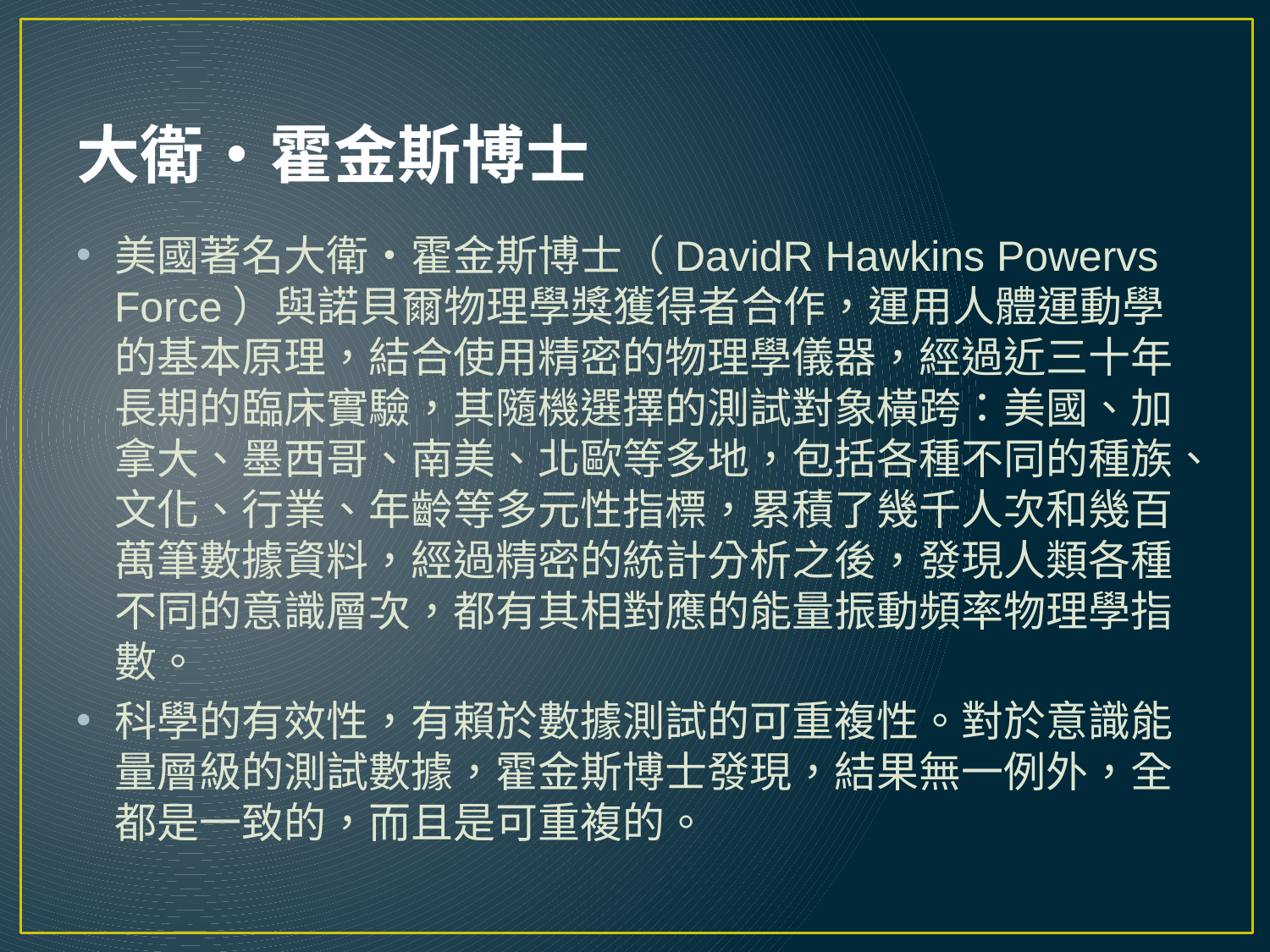

# 大衛•霍金斯博士
美國著名大衛•霍金斯博士（DavidR Hawkins Powervs Force）與諾貝爾物理學獎獲得者合作，運用人體運動學的基本原理，結合使用精密的物理學儀器，經過近三十年長期的臨床實驗，其隨機選擇的測試對象橫跨：美國、加拿大、墨西哥、南美、北歐等多地，包括各種不同的種族、文化、行業、年齡等多元性指標，累積了幾千人次和幾百萬筆數據資料，經過精密的統計分析之後，發現人類各種不同的意識層次，都有其相對應的能量振動頻率物理學指數。
科學的有效性，有賴於數據測試的可重複性。對於意識能量層級的測試數據，霍金斯博士發現，結果無一例外，全都是一致的，而且是可重複的。